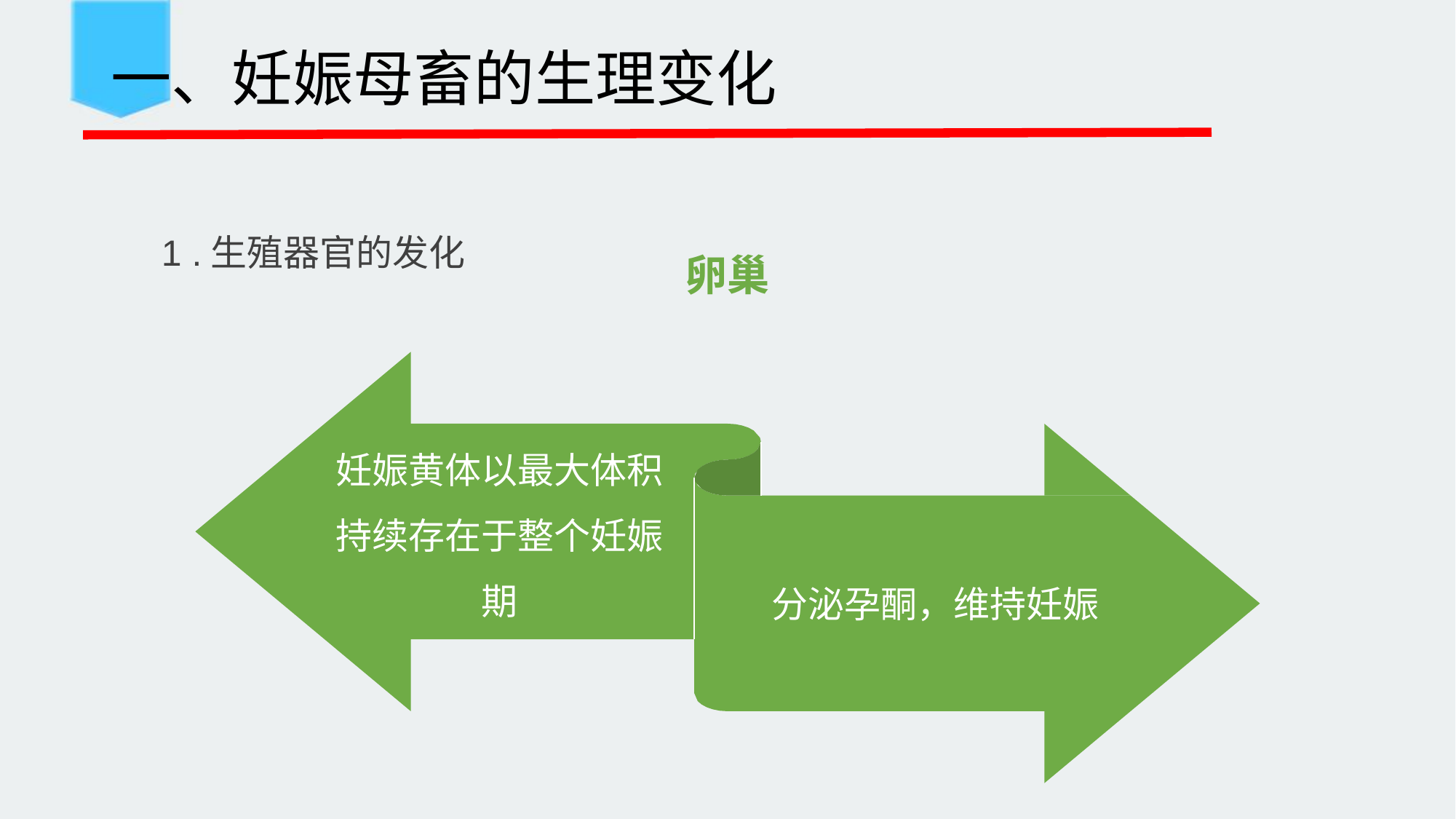

一、妊娠母畜的生理变化
1 .生殖器官的发化
卵巢

妊娠黄体以最大体积 持续存在于整个妊娠 期

分泌孕酮，维持妊娠